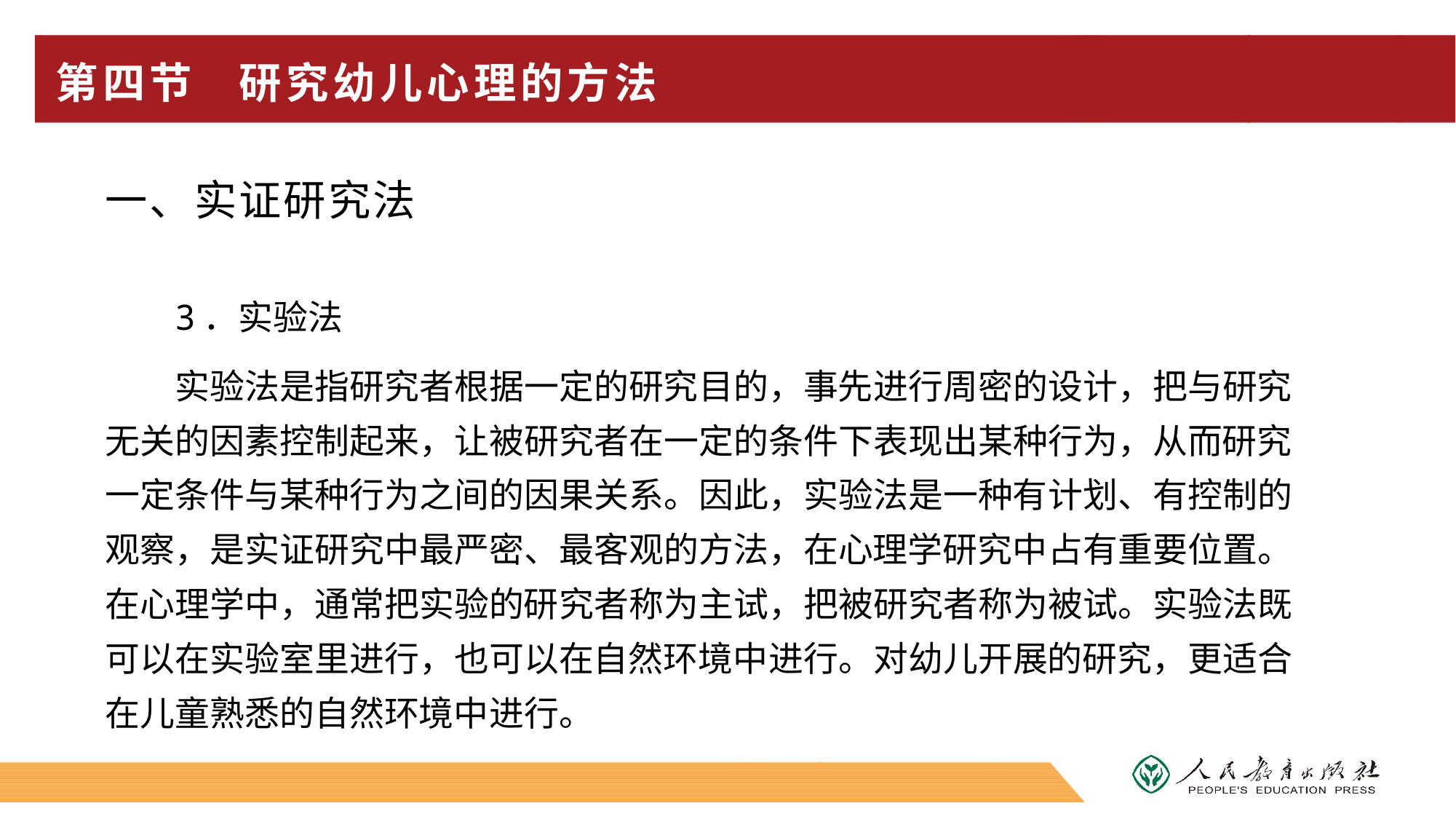

# 第四节   研究幼儿心理的方法
一、实证研究法
3．实验法
实验法是指研究者根据一定的研究目的，事先进行周密的设计，把与研究无关的因素控制起来，让被研究者在一定的条件下表现出某种行为，从而研究一定条件与某种行为之间的因果关系。因此，实验法是一种有计划、有控制的观察，是实证研究中最严密、最客观的方法，在心理学研究中占有重要位置。在心理学中，通常把实验的研究者称为主试，把被研究者称为被试。实验法既可以在实验室里进行，也可以在自然环境中进行。对幼儿开展的研究，更适合在儿童熟悉的自然环境中进行。